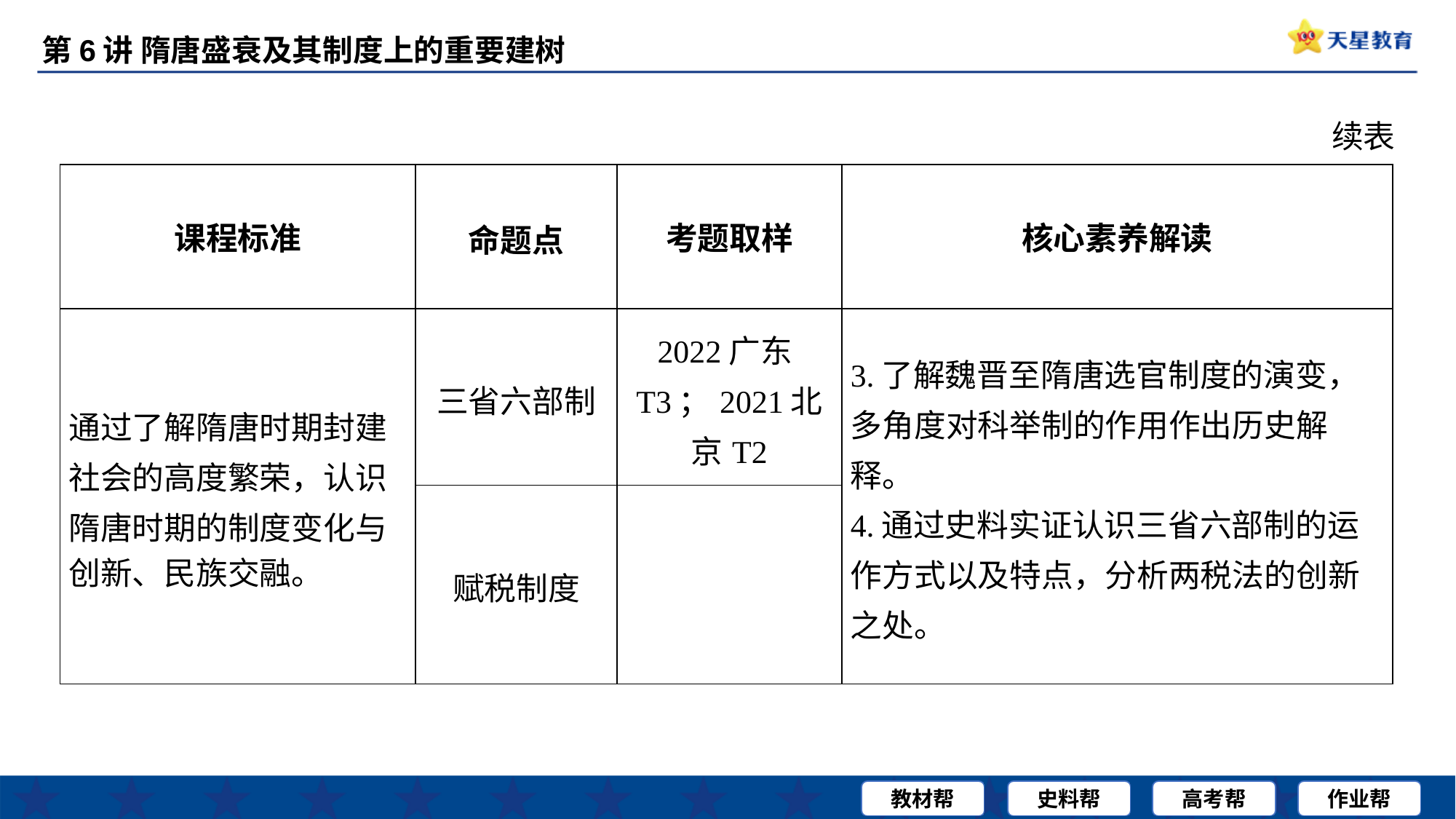

续表
| 课程标准 | 命题点 | 考题取样 | 核心素养解读 |
| --- | --- | --- | --- |
| 通过了解隋唐时期封建社会的高度繁荣，认识隋唐时期的制度变化与 创新、民族交融。 | 三省六部制 | 2022广东T3；2021北京T2 | 3.了解魏晋至隋唐选官制度的演变，多角度对科举制的作用作出历史解释。 4.通过史料实证认识三省六部制的运作方式以及特点，分析两税法的创新之处。 |
|  | 赋税制度 |  |  |